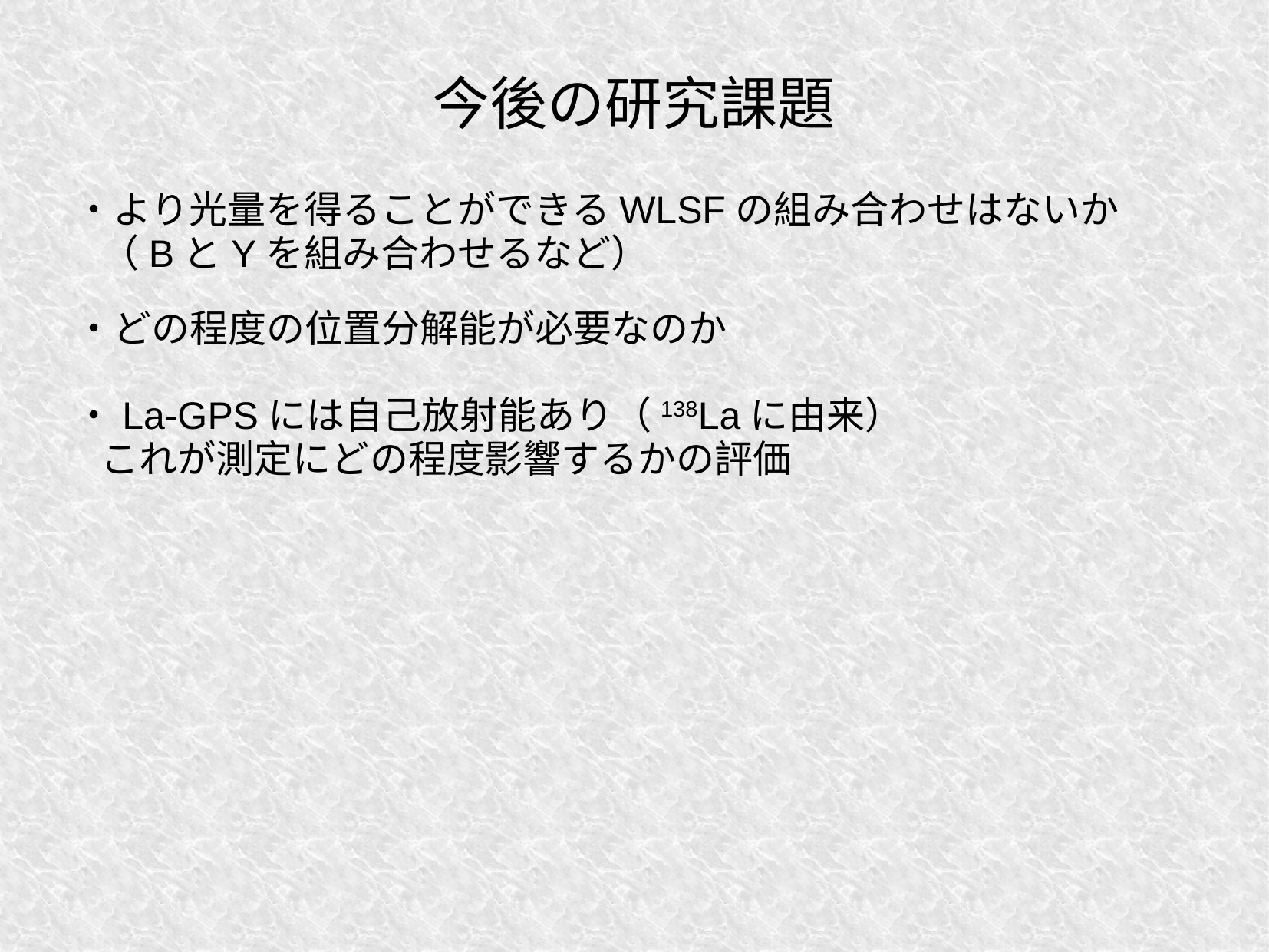

今後の研究課題
・より光量を得ることができるWLSFの組み合わせはないか
  （BとYを組み合わせるなど）

・どの程度の位置分解能が必要なのか

・La-GPSには自己放射能あり（138Laに由来）
  これが測定にどの程度影響するかの評価